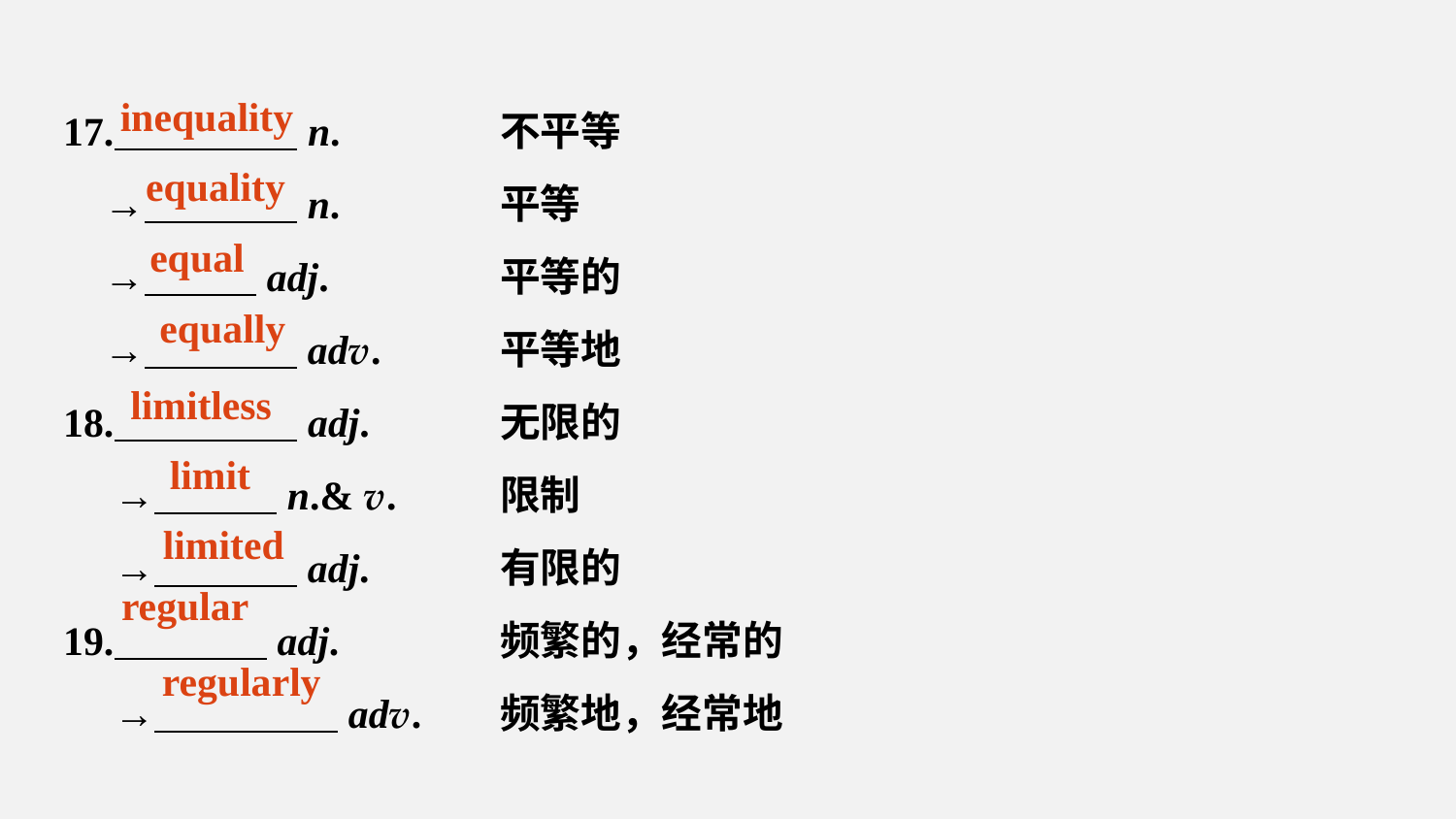

17.                   n.		不平等
    →                n.		平等
    →            adj.		平等的
    →                adv.	平等地
18.                   adj.	无限的
     →             n.& v.	限制
     →               adj.	有限的
19.                adj.		频繁的，经常的
     →                   adv.	频繁地，经常地
inequality
equality
equal
equally
limitless
limit
limited
regular
regularly